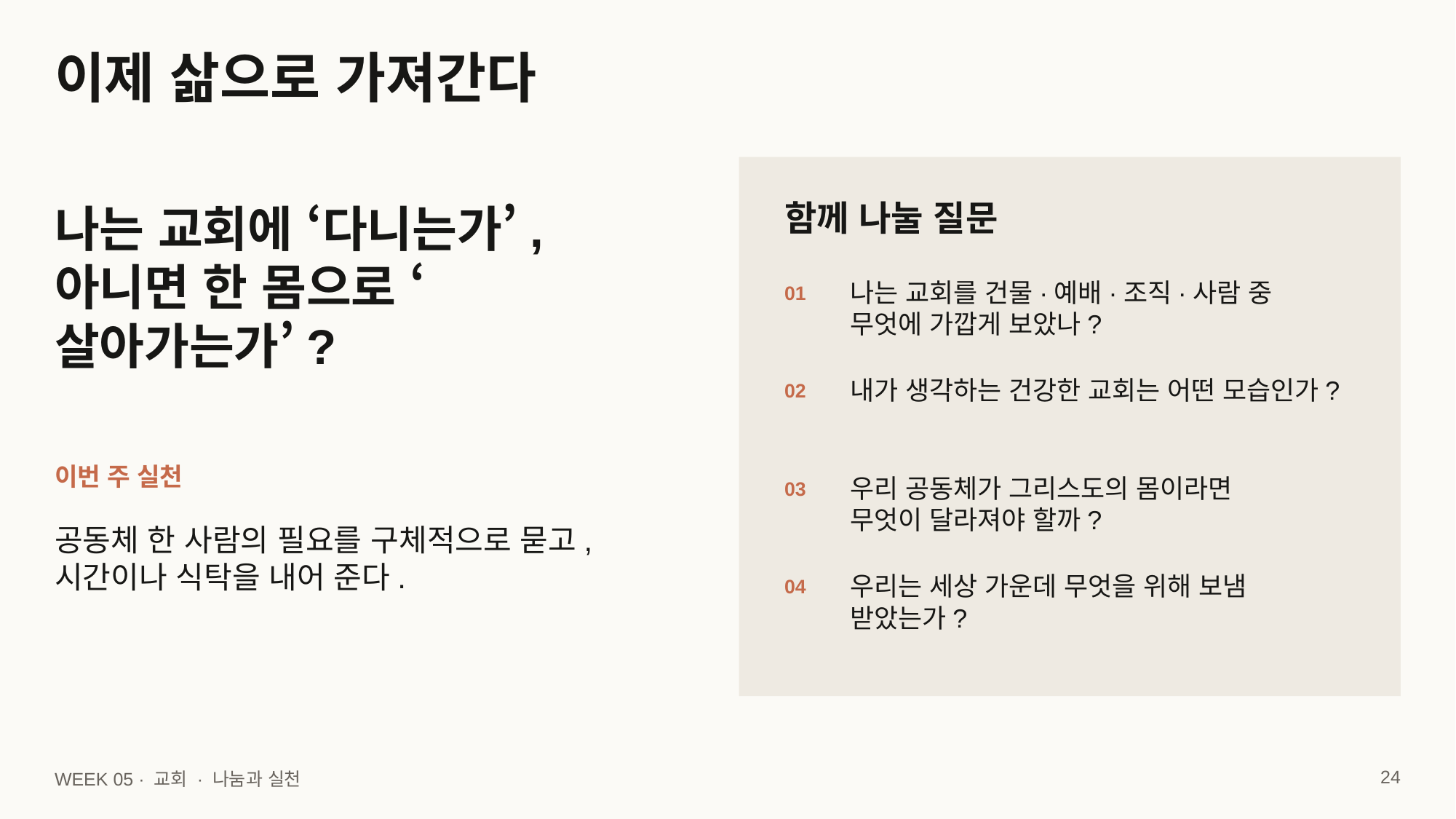

이제 삶으로 가져간다

함께 나눌 질문
나는 교회에 ‘다니는가’,
아니면 한 몸으로 ‘살아가는가’?
나는 교회를 건물·예배·조직·사람 중
무엇에 가깝게 보았나?
01
내가 생각하는 건강한 교회는 어떤 모습인가?
02
이번 주 실천
우리 공동체가 그리스도의 몸이라면
무엇이 달라져야 할까?
03
공동체 한 사람의 필요를 구체적으로 묻고, 시간이나 식탁을 내어 준다.
우리는 세상 가운데 무엇을 위해 보냄 받았는가?
04
24
WEEK 05 · 교회 · 나눔과 실천